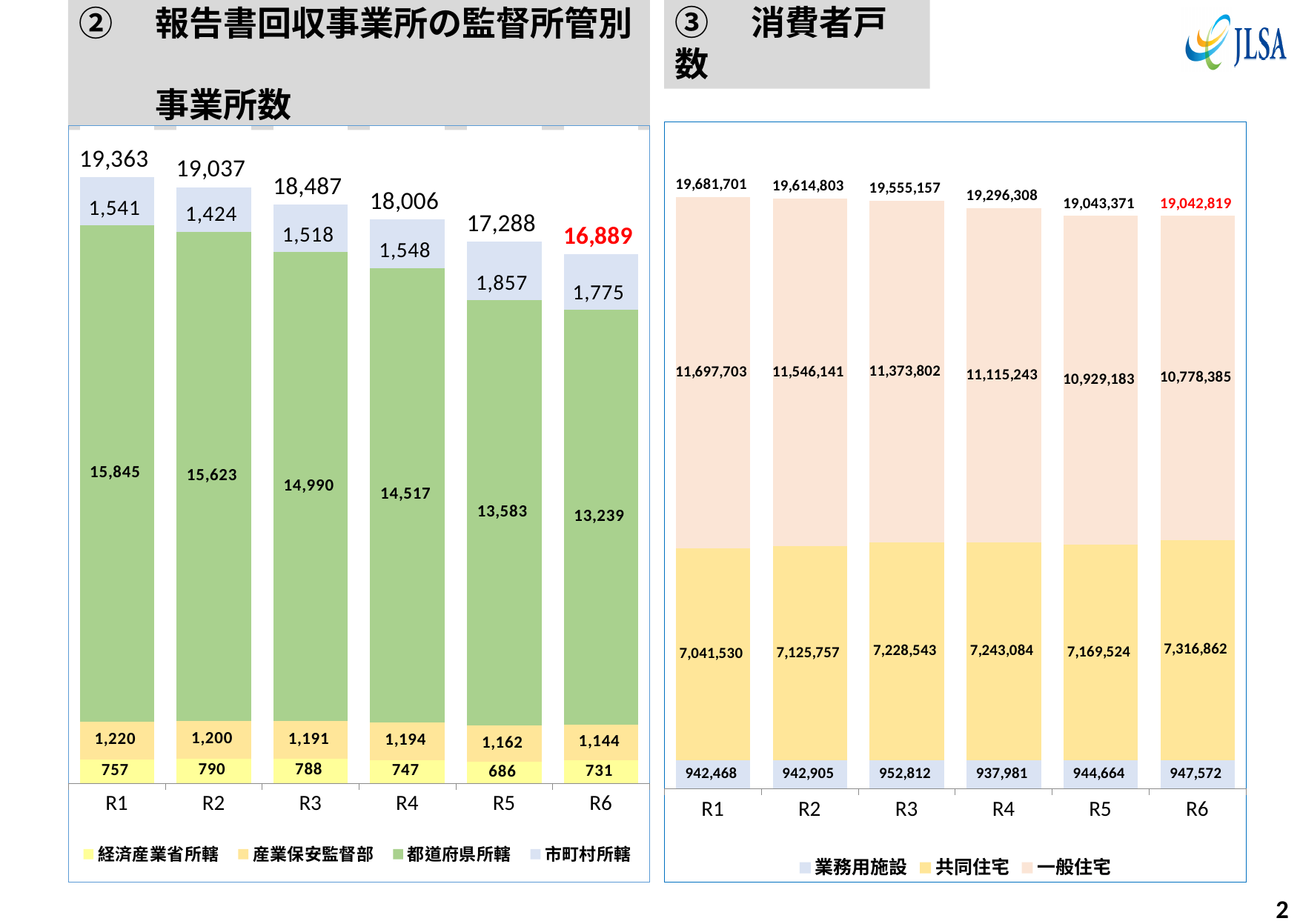

②　報告書回収事業所の監督所管別
　　 事業所数
③　消費者戸数

### Chart

| Category | 業務用施設 | 共同住宅 | 一般住宅 | 合計 |
|---|---|---|---|---|
| R1 | 942468.0 | 7041530.0 | 11697703.0 | 19681701.0 |
| R2 | 942905.0 | 7125757.0 | 11546141.0 | 19614803.0 |
| R3 | 952812.0 | 7228543.0 | 11373802.0 | 19555157.0 |
| R4 | 937981.0 | 7243084.0 | 11115243.0 | 19296308.0 |
| R5 | 944664.0 | 7169524.0 | 10929183.0 | 19043371.0 |
| R6 | 947572.0 | 7316862.0 | 10778385.0 | 19042819.0 |

### Chart

| Category | 経済産業省所轄 | 産業保安監督部 | 都道府県所轄 | 市町村所轄 | 合計 |
|---|---|---|---|---|---|
| R1 | 757.0 | 1220.0 | 15845.0 | 1541.0 | 19363.0 |
| R2 | 790.0 | 1200.0 | 15623.0 | 1424.0 | 19037.0 |
| R3 | 788.0 | 1191.0 | 14990.0 | 1518.0 | 18487.0 |
| R4 | 747.0 | 1194.0 | 14517.0 | 1548.0 | 18006.0 |
| R5 | 686.0 | 1162.0 | 13583.0 | 1857.0 | 17288.0 |
| R6 | 731.0 | 1144.0 | 13239.0 | 1775.0 | 16889.0 |
2